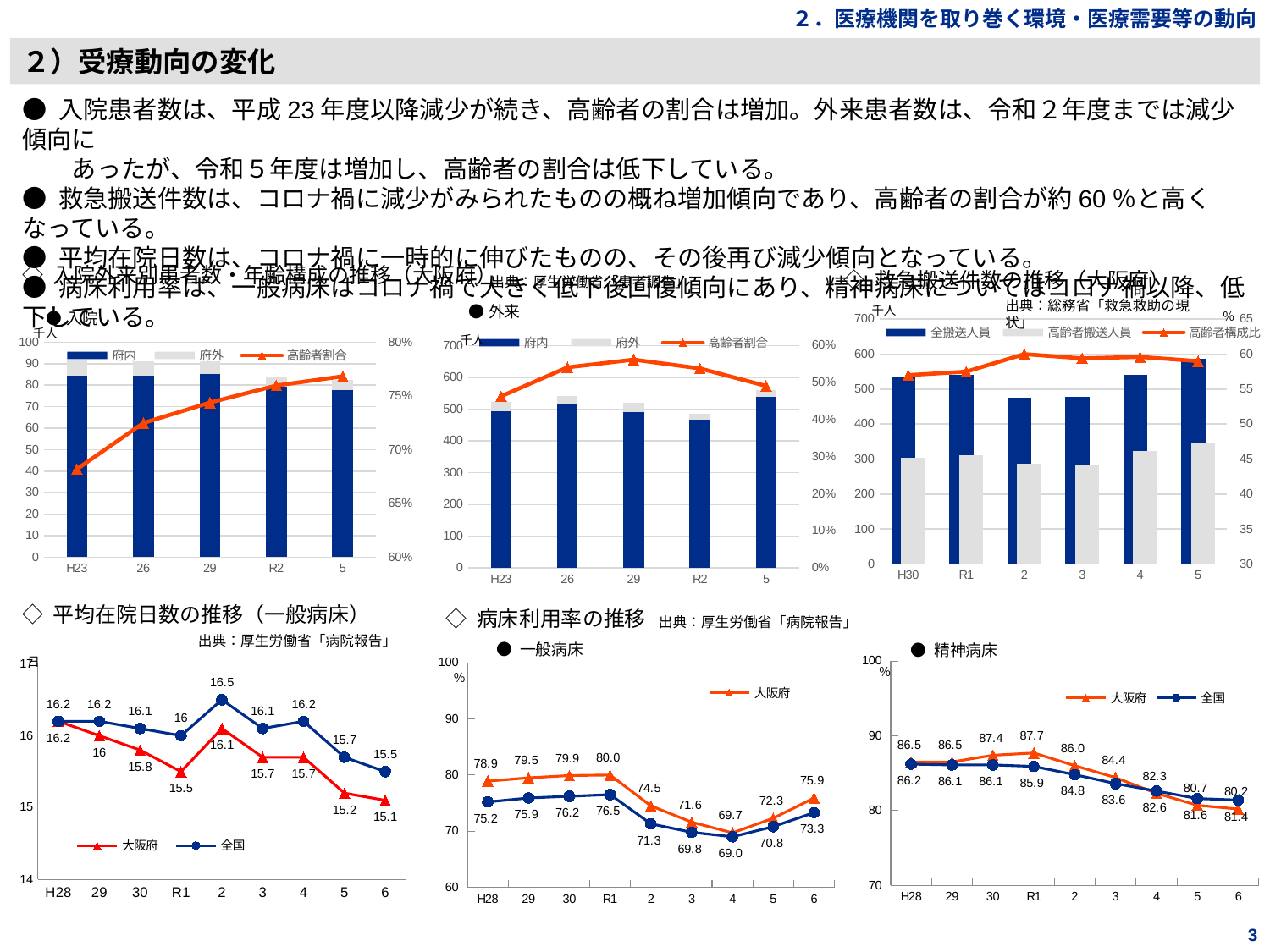

２．医療機関を取り巻く環境・医療需要等の動向
２）受療動向の変化
● 入院患者数は、平成23年度以降減少が続き、高齢者の割合は増加。外来患者数は、令和２年度までは減少傾向に
　　あったが、令和５年度は増加し、高齢者の割合は低下している。
● 救急搬送件数は、コロナ禍に減少がみられたものの概ね増加傾向であり、高齢者の割合が約60％と高くなっている。
● 平均在院日数は、コロナ禍に一時的に伸びたものの、その後再び減少傾向となっている。
● 病床利用率は、一般病床はコロナ禍で大きく低下後回復傾向にあり、精神病床についてはコロナ禍以降、低下している。
◇ 入院外来別患者数・年齢構成の推移（大阪府）
◇ 救急搬送件数の推移（大阪府）
出典：厚生労働省「患者調査」
出典：総務省「救急救助の現状」
●外来
千人
●入院

### Chart

| Category | 全搬送人員 | 高齢者搬送人員 | 高齢者構成比 |
|---|---|---|---|
| H30 | 534.359 | 304.723 | 57.0 |
| R1 | 540.481 | 310.666 | 57.5 |
| 2 | 476.11 | 285.637 | 60.0 |
| 3 | 477.8 | 283.678 | 59.4 |
| 4 | 540.066 | 321.976 | 59.6 |
| 5 | 586.767 | 345.947 | 59.0 |
％
千人
千人

### Chart

| Category | 府内 | 府外 | 高齢者割合 |
|---|---|---|---|
| H23 | 84.3 | 7.700000000000003 | 0.6818181818181818 |
| 26 | 84.6 | 6.6000000000000085 | 0.7248018120045301 |
| 29 | 85.3 | 5.900000000000006 | 0.743792325055 |
| R2 | 79.4 | 4.799999999999997 | 0.7597087378630001 |
| 5 | 77.7 | 4.700000000000003 | 0.7682775712515489 |

### Chart

| Category | 府内 | 府外 | 高齢者割合 |
|---|---|---|---|
| H23 | 493.7 | 27.400000000000034 | 0.4627341570346752 |
| 26 | 517.6 | 22.699999999999932 | 0.5407814871016692 |
| 29 | 491.4 | 27.899999999999977 | 0.561723446892 |
| R2 | 467.4 | 17.900000000000034 | 0.537958667228 |
| 5 | 539.3 | 20.0 | 0.4906456346294937 |
◇ 平均在院日数の推移（一般病床）
◇ 病床利用率の推移
出典：厚生労働省「病院報告」
出典：厚生労働省「病院報告」
● 一般病床
● 精神病床

### Chart

| Category | 大阪府 | 全国 |
|---|---|---|
| H28 | 16.2 | 16.2 |
| 29 | 16.0 | 16.2 |
| 30 | 15.8 | 16.1 |
| R1 | 15.5 | 16.0 |
| 2 | 16.1 | 16.5 |
| 3 | 15.7 | 16.1 |
| 4 | 15.7 | 16.2 |
| 5 | 15.2 | 15.7 |
| 6 | 15.1 | 15.5 |

### Chart

| Category | 大阪府 | 全国 |
|---|---|---|
| H28 | 78.9 | 75.2 |
| 29 | 79.5 | 75.9 |
| 30 | 79.9 | 76.2 |
| R1 | 80.0 | 76.5 |
| 2 | 74.5 | 71.3 |
| 3 | 71.6 | 69.8 |
| 4 | 69.7 | 69.0 |
| 5 | 72.3 | 70.8 |
| 6 | 75.9 | 73.3 |

### Chart

| Category | 大阪府 | 全国 |
|---|---|---|
| H28 | 86.5 | 86.2 |
| 29 | 86.5 | 86.1 |
| 30 | 87.4 | 86.1 |
| R1 | 87.7 | 85.9 |
| 2 | 86.0 | 84.8 |
| 3 | 84.4 | 83.6 |
| 4 | 82.3 | 82.6 |
| 5 | 80.7 | 81.6 |
| 6 | 80.2 | 81.4 |
3